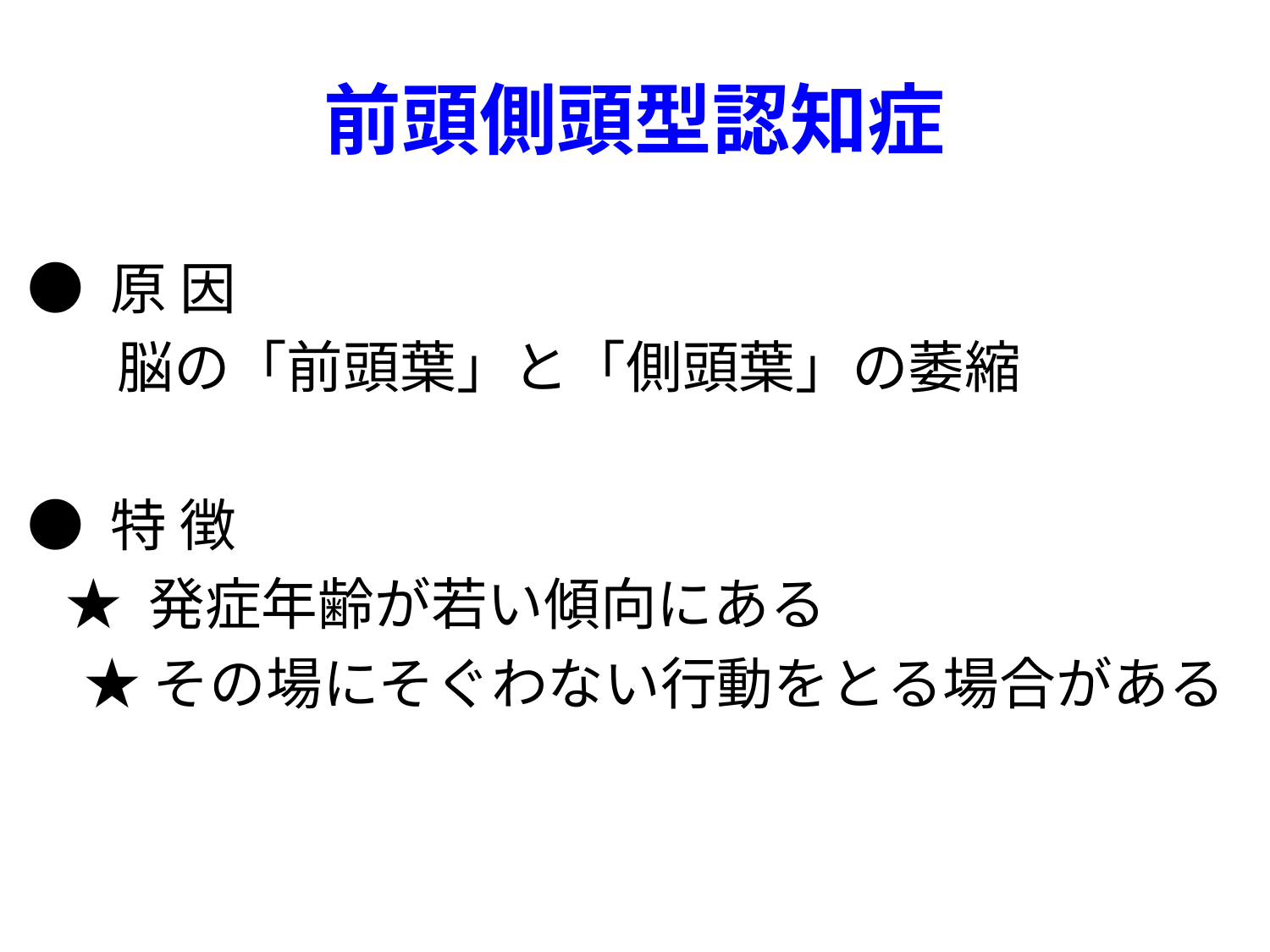

# 前頭側頭型認知症
● 原 因
      脳の「前頭葉」と「側頭葉」の萎縮

● 特 徴
   ★ 発症年齢が若い傾向にある
　★ その場にそぐわない行動をとる場合がある